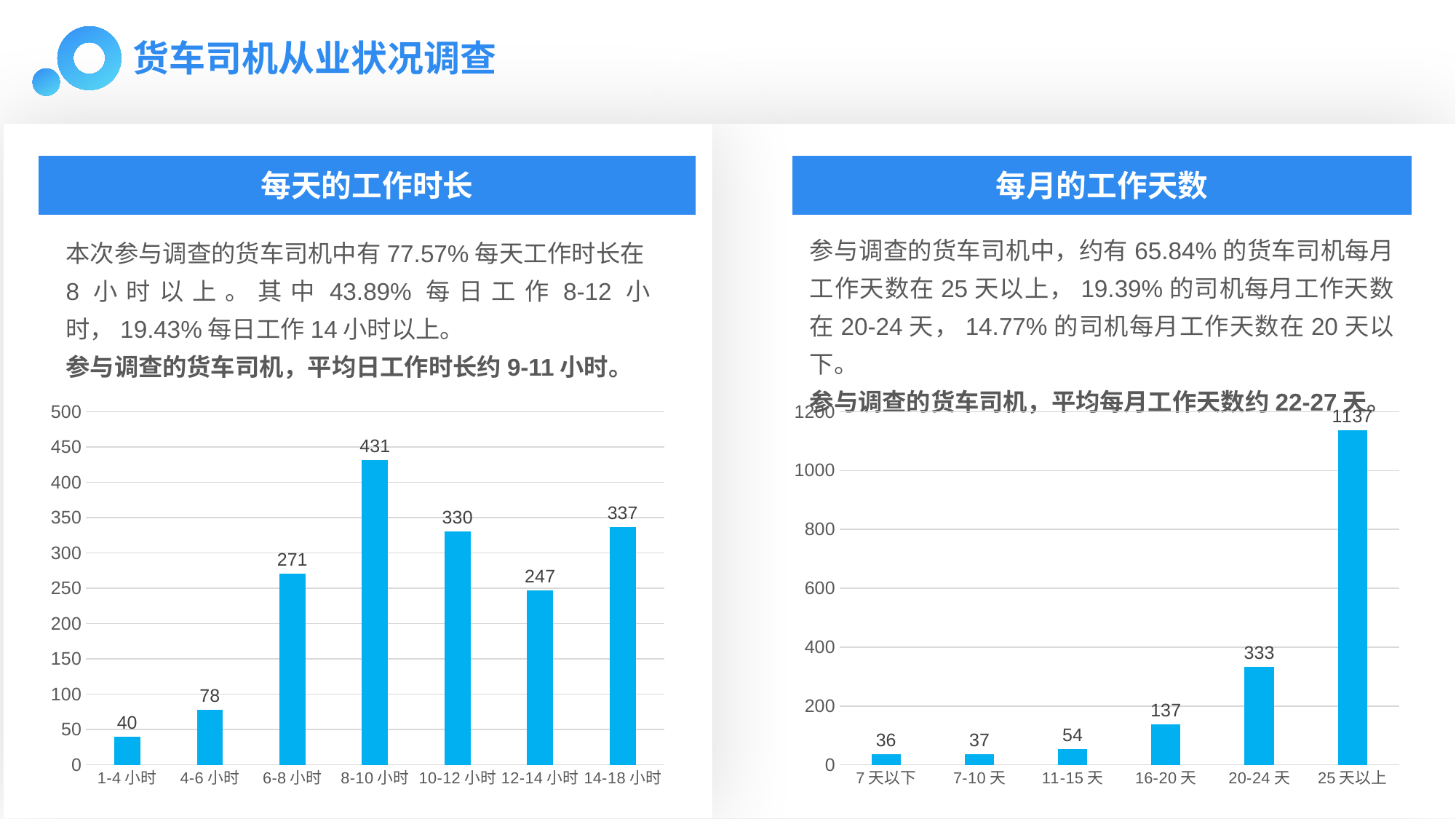

货车司机从业状况调查

每天的工作时长

每月的工作天数
参与调查的货车司机中，约有65.84%的货车司机每月工作天数在25天以上，19.39%的司机每月工作天数在20-24天，14.77%的司机每月工作天数在20天以下。
参与调查的货车司机，平均每月工作天数约22-27天。
本次参与调查的货车司机中有77.57%每天工作时长在8小时以上。其中43.89%每日工作8-12小时，19.43%每日工作14小时以上。
参与调查的货车司机，平均日工作时长约9-11小时。

### Chart

| Category |  |
|---|---|
| 1-4小时 | 40.0 |
| 4-6小时 | 78.0 |
| 6-8小时 | 271.0 |
| 8-10小时 | 431.0 |
| 10-12小时 | 330.0 |
| 12-14小时 | 247.0 |
| 14-18小时 | 337.0 |

### Chart

| Category |  |
|---|---|
| 7天以下 | 36.0 |
| 7-10天 | 37.0 |
| 11-15天 | 54.0 |
| 16-20天 | 137.0 |
| 20-24天 | 333.0 |
| 25天以上 | 1137.0 |